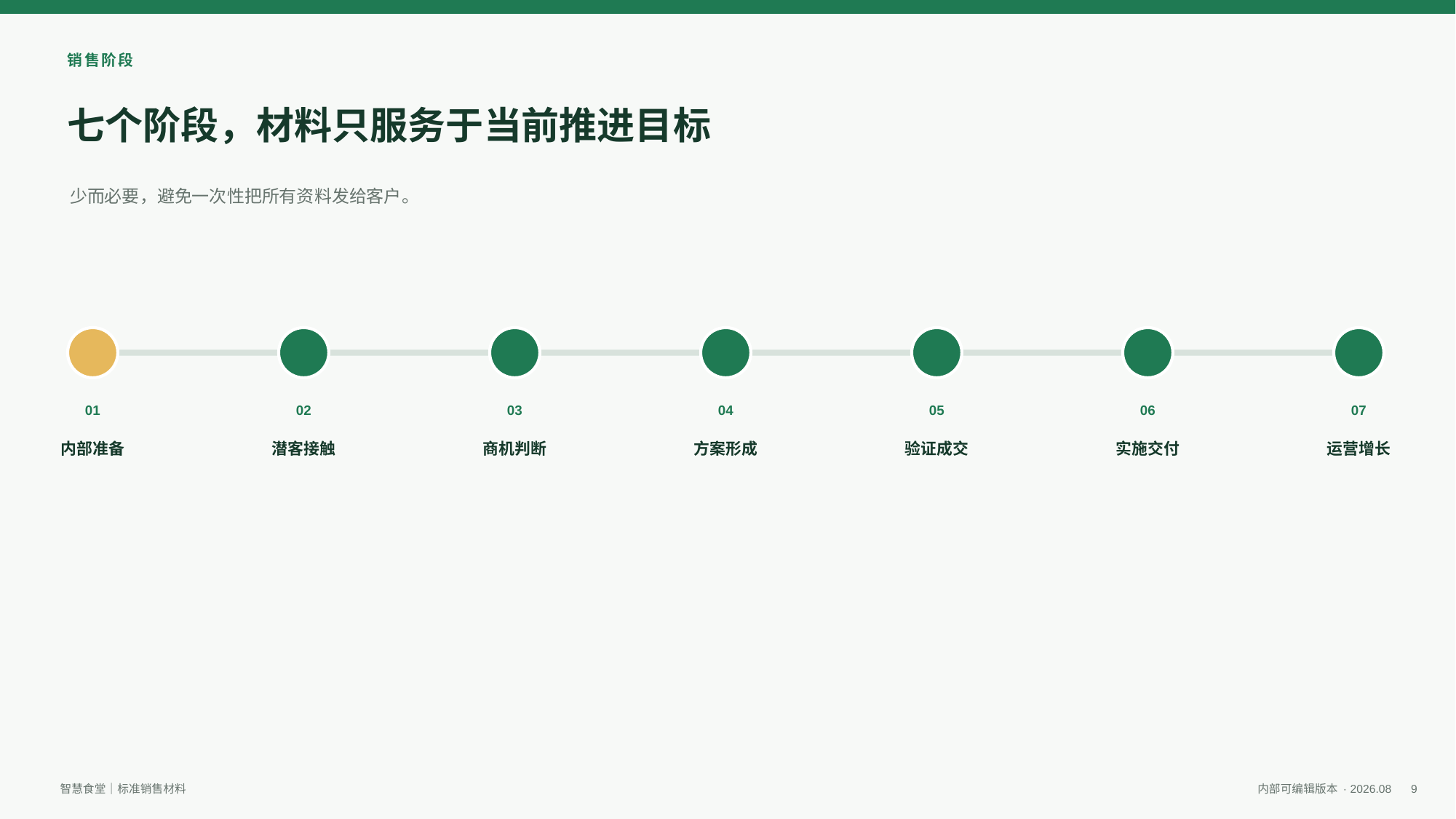

销售阶段
七个阶段，材料只服务于当前推进目标
少而必要，避免一次性把所有资料发给客户。

01
02
03
04
05
06
07
内部准备
潜客接触
商机判断
方案形成
验证成交
实施交付
运营增长
9